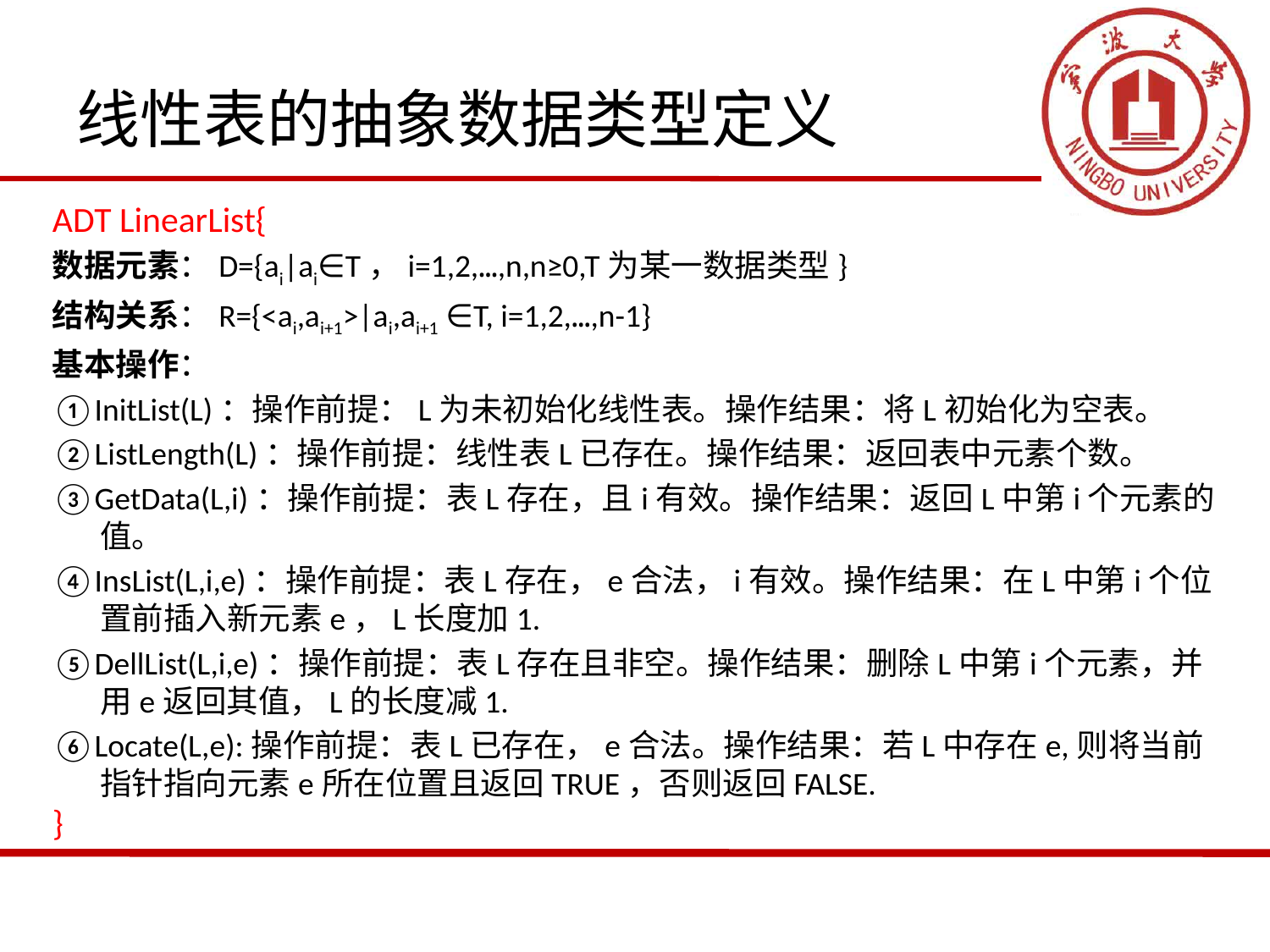

# 线性表的抽象数据类型定义
ADT LinearList{
数据元素：D={ai|ai∈T，i=1,2,…,n,n≥0,T为某一数据类型}
结构关系：R={<ai,ai+1>|ai,ai+1 ∈T, i=1,2,…,n-1}
基本操作：
①InitList(L)：操作前提：L为未初始化线性表。操作结果：将L初始化为空表。
②ListLength(L)：操作前提：线性表L已存在。操作结果：返回表中元素个数。
③GetData(L,i)：操作前提：表L存在，且i有效。操作结果：返回L中第i个元素的值。
④InsList(L,i,e)：操作前提：表L存在，e合法，i有效。操作结果：在L中第i个位置前插入新元素e，L长度加1.
⑤DellList(L,i,e)：操作前提：表L存在且非空。操作结果：删除L中第i个元素，并用e返回其值，L的长度减1.
⑥Locate(L,e):操作前提：表L已存在，e合法。操作结果：若L中存在e,则将当前指针指向元素e所在位置且返回TRUE，否则返回FALSE.
}